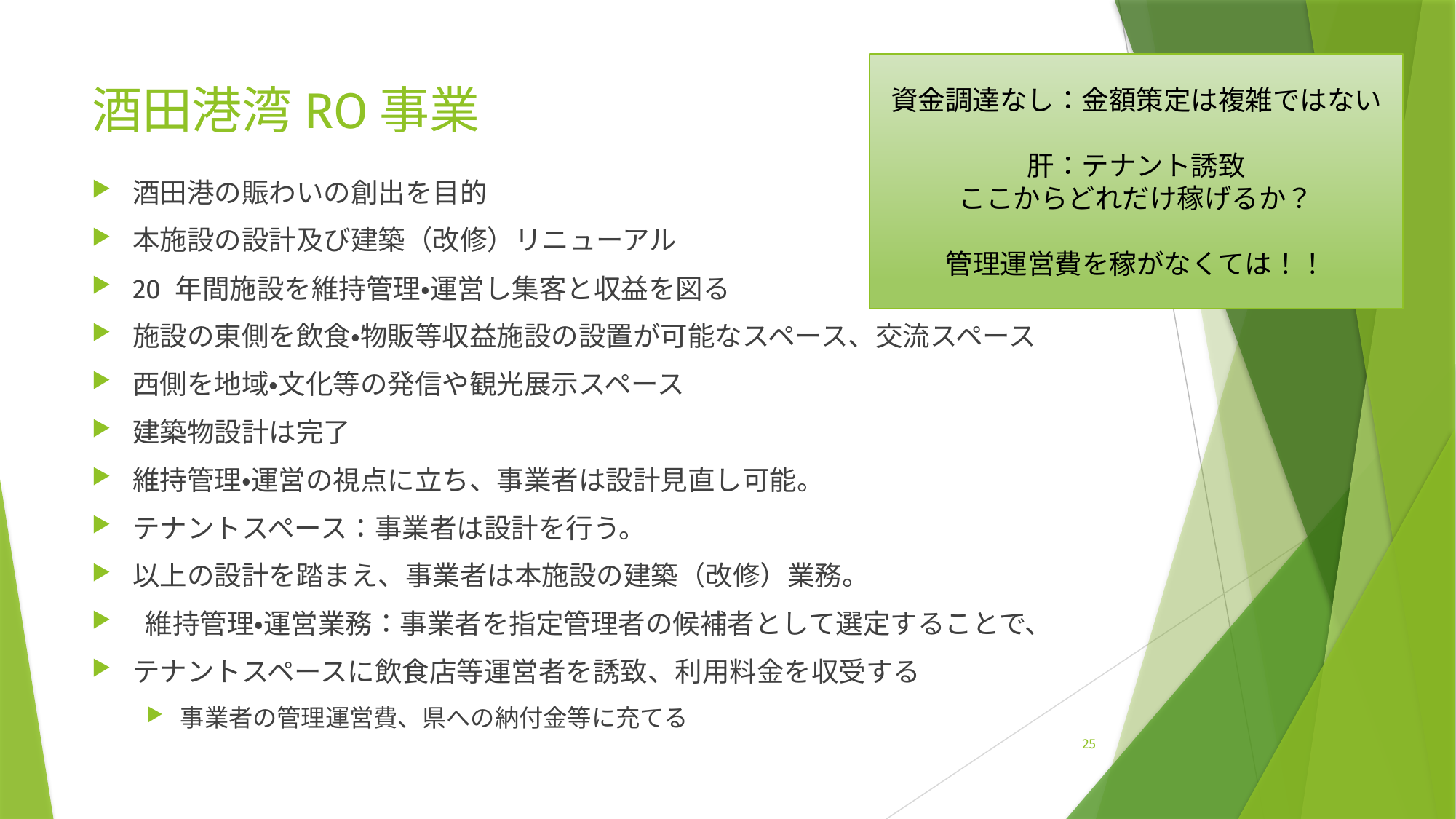

資金調達なし：金額策定は複雑ではない

肝：テナント誘致
ここからどれだけ稼げるか？

管理運営費を稼がなくては！！
# 酒田港湾RO事業
酒田港の賑わいの創出を目的
本施設の設計及び建築（改修）リニューアル
20 年間施設を維持管理・運営し集客と収益を図る
施設の東側を飲食・物販等収益施設の設置が可能なスペース、交流スペース
西側を地域・文化等の発信や観光展示スペース
建築物設計は完了
維持管理・運営の視点に立ち、事業者は設計見直し可能。
テナントスペース：事業者は設計を行う。
以上の設計を踏まえ、事業者は本施設の建築（改修）業務。
 維持管理・運営業務：事業者を指定管理者の候補者として選定することで、
テナントスペースに飲食店等運営者を誘致、利用料金を収受する
事業者の管理運営費、県への納付金等に充てる

25